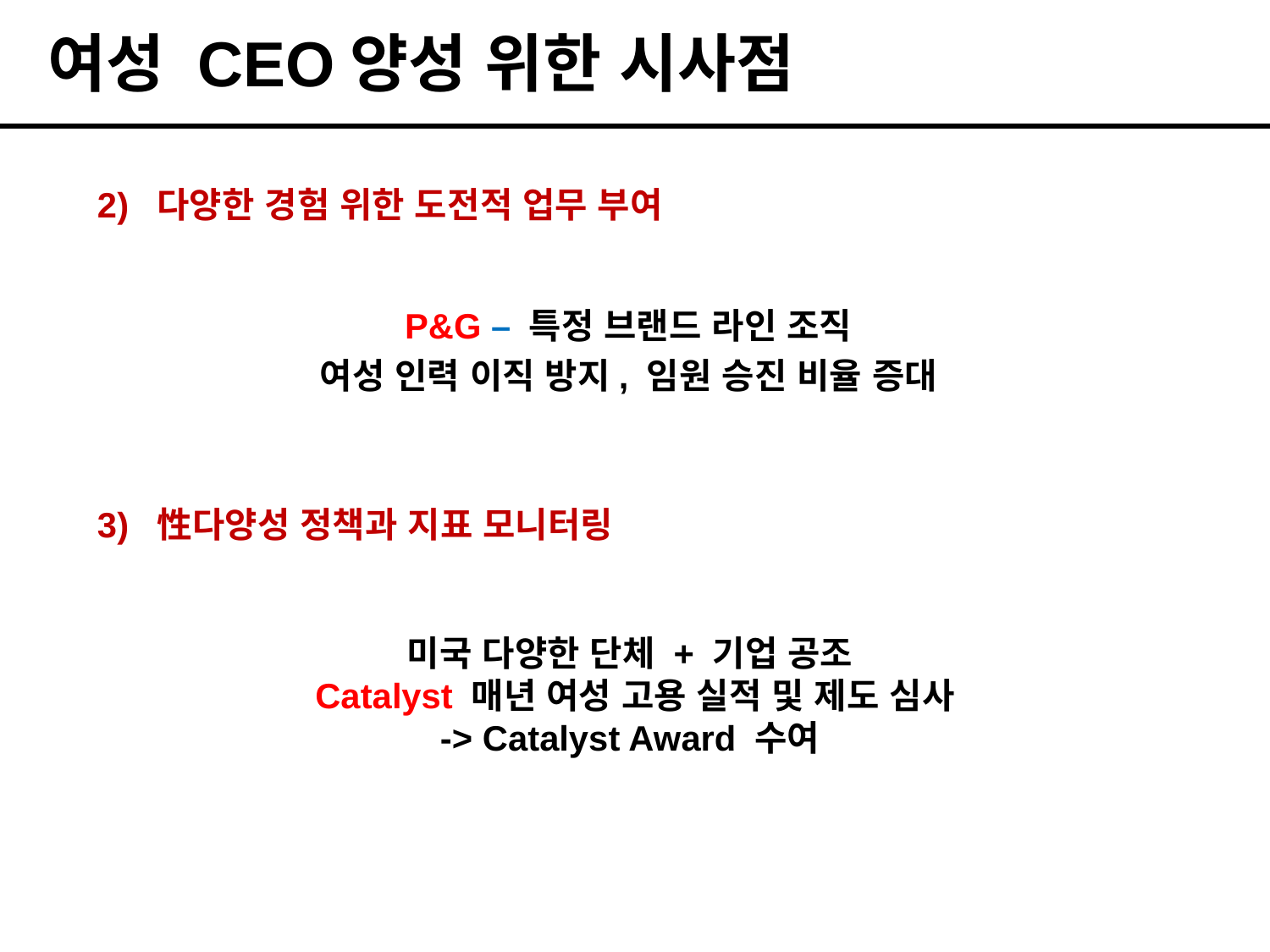

# 여성 CEO양성 위한 시사점
2)  다양한 경험 위한 도전적 업무 부여
P&G – 특정 브랜드 라인 조직
여성 인력 이직 방지, 임원 승진 비율 증대

3)  性다양성 정책과 지표 모니터링
미국 다양한 단체 + 기업 공조
Catalyst 매년 여성 고용 실적 및 제도 심사
-> Catalyst Award 수여